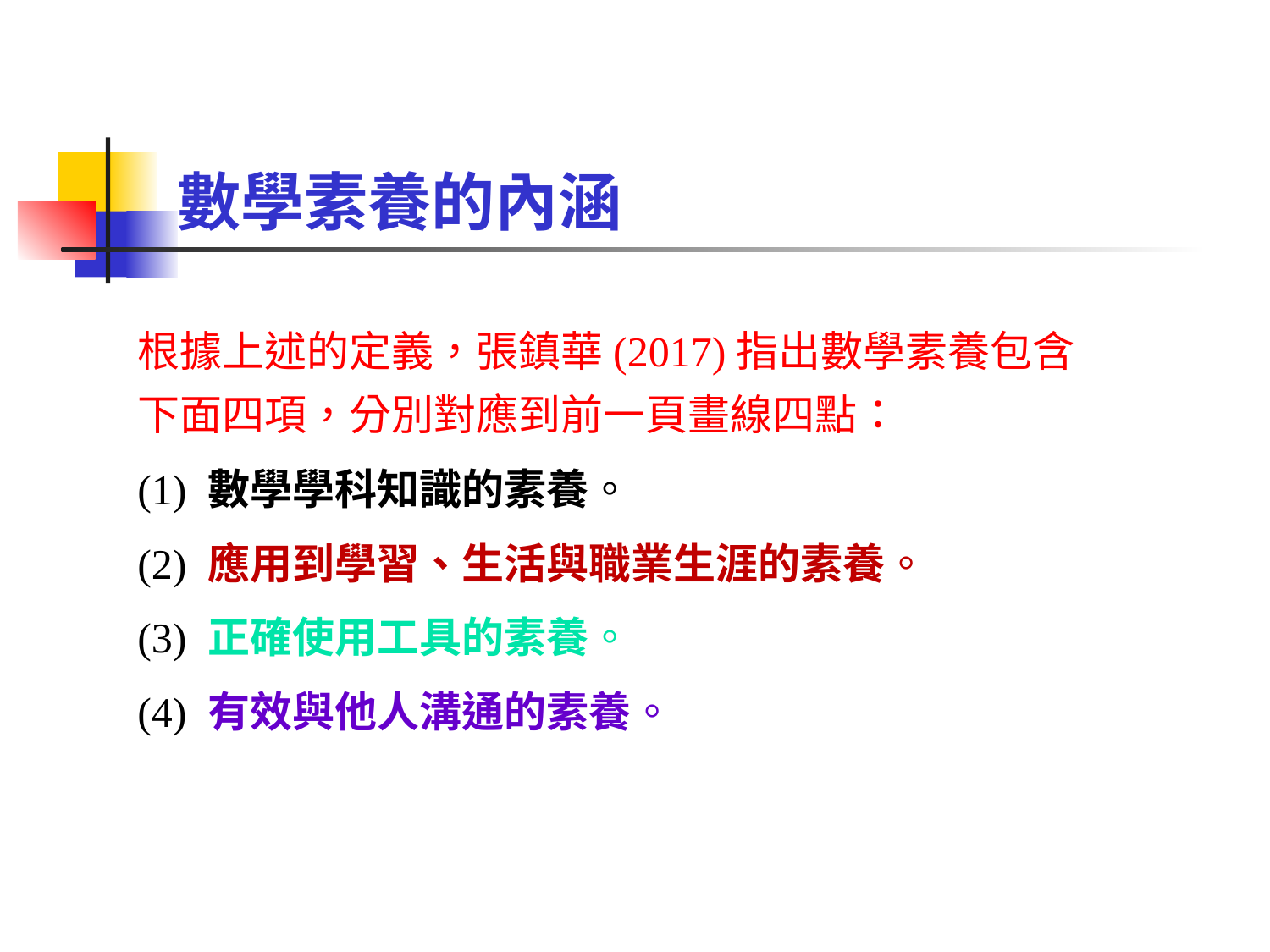

# 數學素養的內涵
根據上述的定義，張鎮華(2017)指出數學素養包含下面四項，分別對應到前一頁畫線四點：
(1) 數學學科知識的素養。
(2) 應用到學習、生活與職業生涯的素養。
(3) 正確使用工具的素養。
(4) 有效與他人溝通的素養。